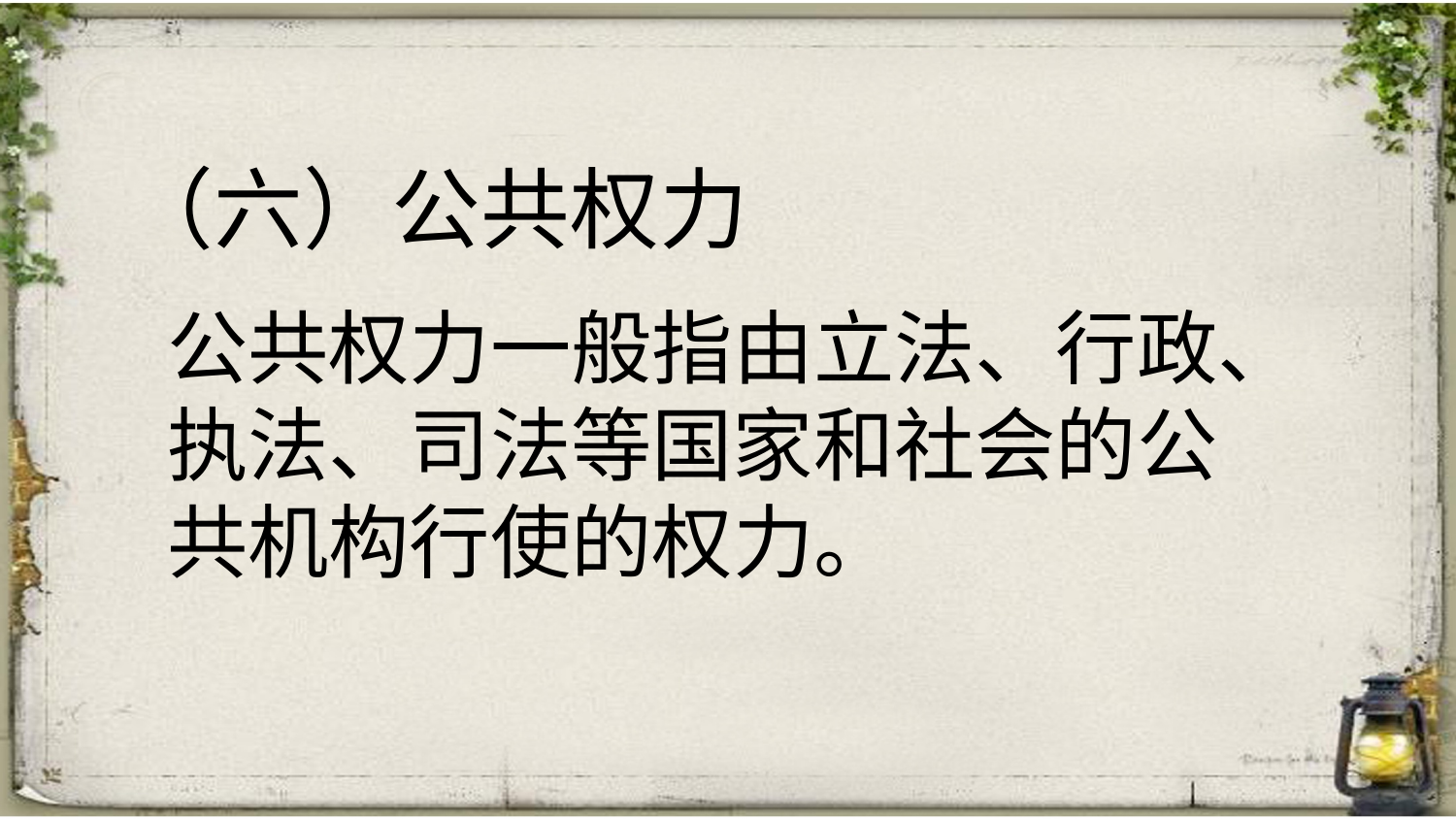

（六）公共权力
公共权力一般指由立法、行政、执法、司法等国家和社会的公共机构行使的权力。